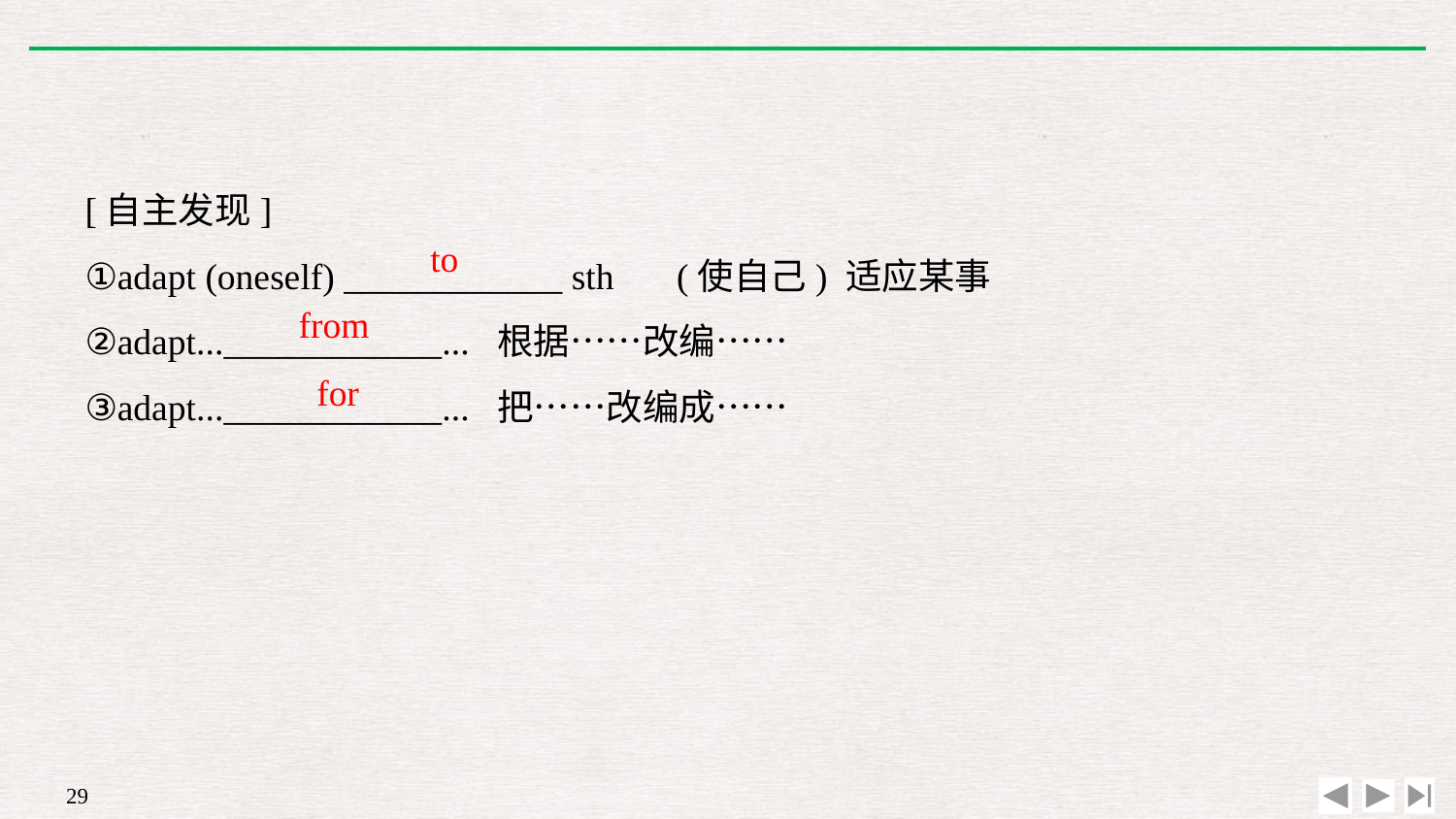

[自主发现]
①adapt (oneself) ____________ sth　 (使自己) 适应某事
②adapt...____________...  根据……改编……
③adapt...____________...  把……改编成……
to
from
for